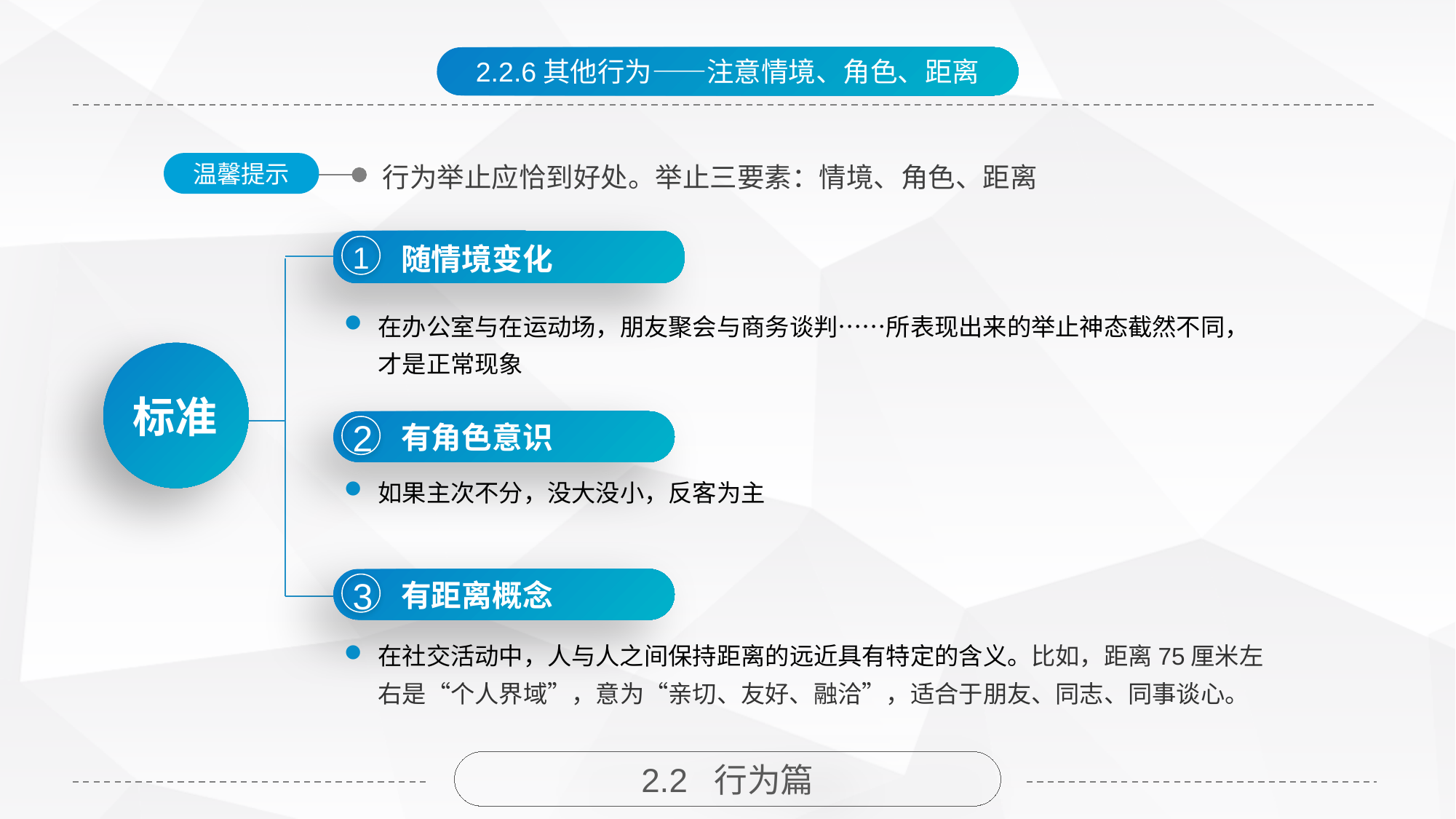

2.2.6其他行为——注意情境、角色、距离
温馨提示
行为举止应恰到好处。举止三要素：情境、角色、距离

1

随情境变化
在办公室与在运动场，朋友聚会与商务谈判……所表现出来的举止神态截然不同，才是正常现象

标准
2

有角色意识
如果主次不分，没大没小，反客为主
3

有距离概念
在社交活动中，人与人之间保持距离的远近具有特定的含义。比如，距离75厘米左右是“个人界域”，意为“亲切、友好、融洽”，适合于朋友、同志、同事谈心。
2.2  行为篇